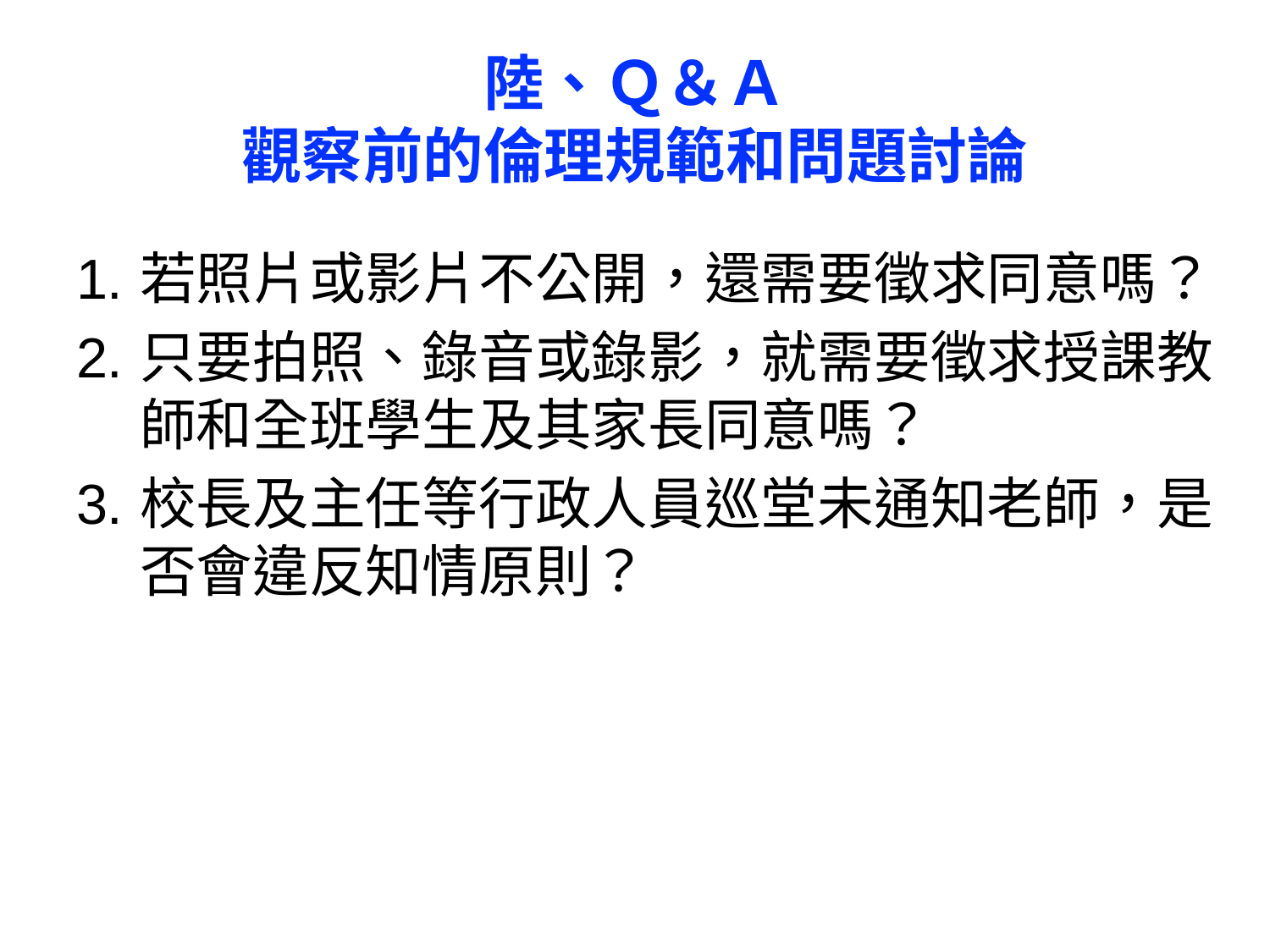

# 陸、Ｑ＆Ａ 觀察前的倫理規範和問題討論
若照片或影片不公開，還需要徵求同意嗎？
只要拍照、錄音或錄影，就需要徵求授課教師和全班學生及其家長同意嗎？
校長及主任等行政人員巡堂未通知老師，是否會違反知情原則？